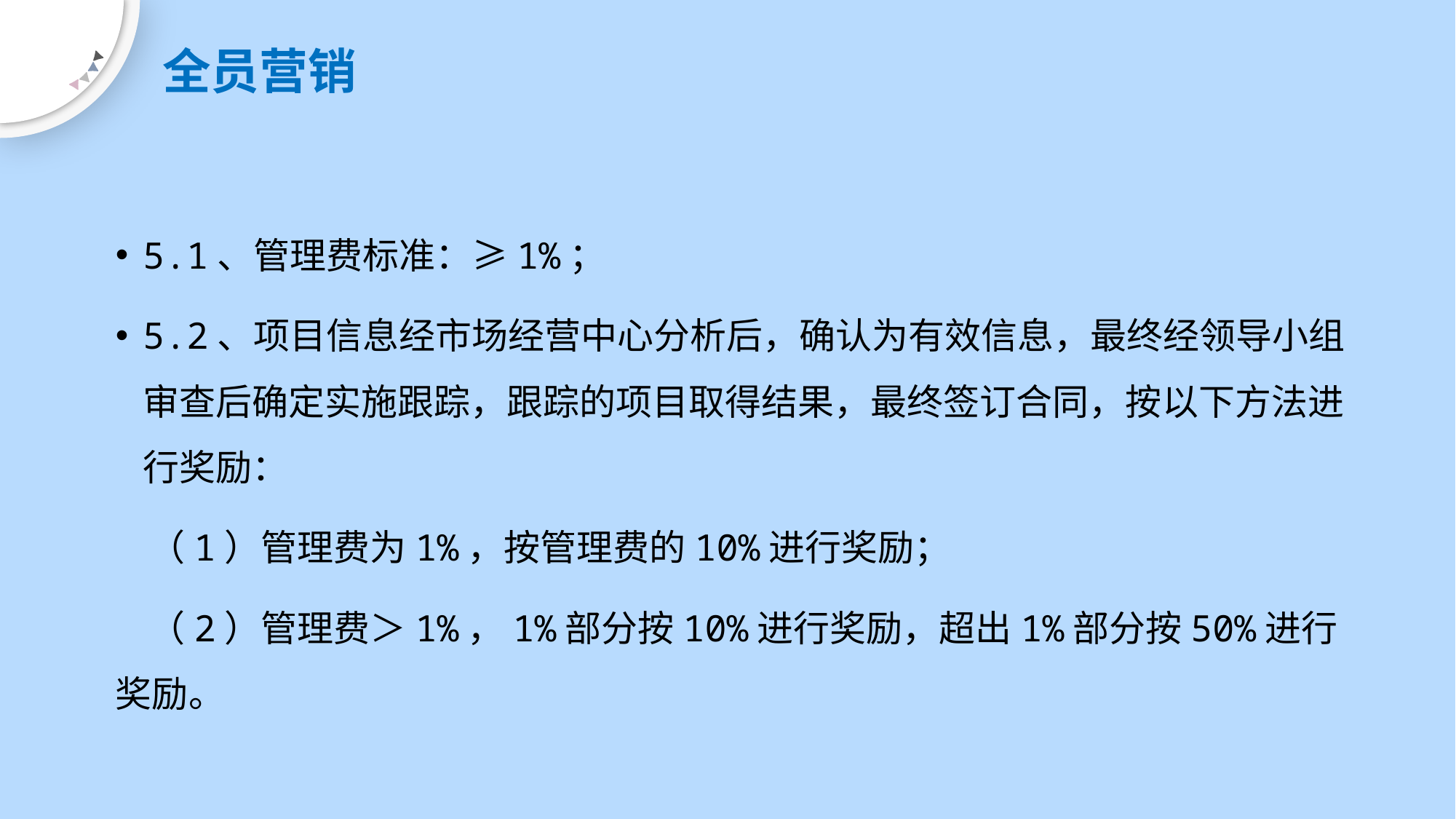

# 全员营销
5.1、管理费标准：≥1%；
5.2、项目信息经市场经营中心分析后，确认为有效信息，最终经领导小组审查后确定实施跟踪，跟踪的项目取得结果，最终签订合同，按以下方法进行奖励：
   （1）管理费为1%，按管理费的10%进行奖励；
   （2）管理费＞1%，1%部分按10%进行奖励，超出1%部分按50%进行奖励。